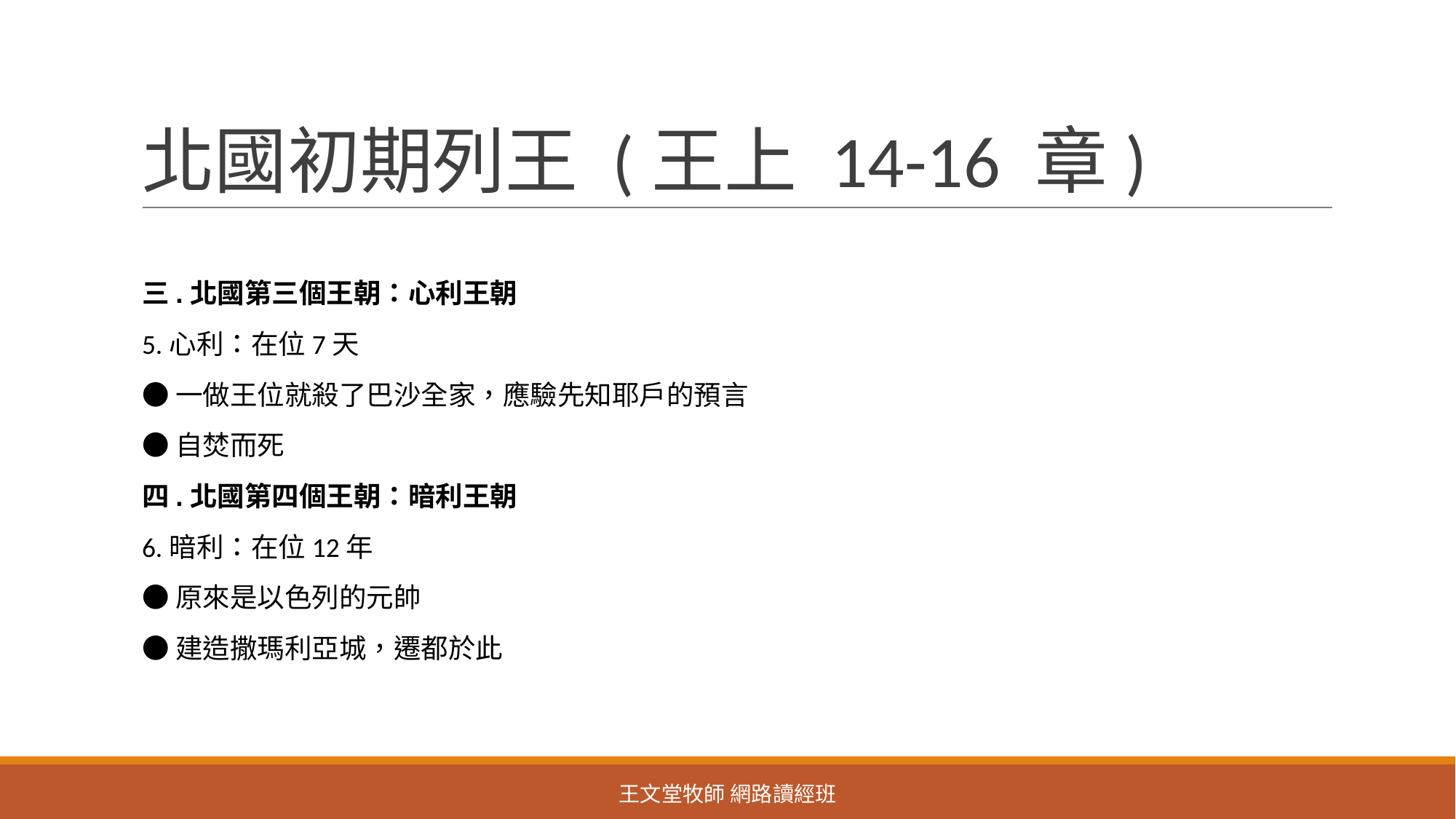

# 北國初期列王 (王上 14-16 章)

三.北國第三個王朝：心利王朝
5.心利：在位7天
●一做王位就殺了巴沙全家，應驗先知耶戶的預言
●自焚而死
四.北國第四個王朝：暗利王朝
6.暗利：在位12年
●原來是以色列的元帥
●建造撒瑪利亞城，遷都於此

王文堂牧師 網路讀經班